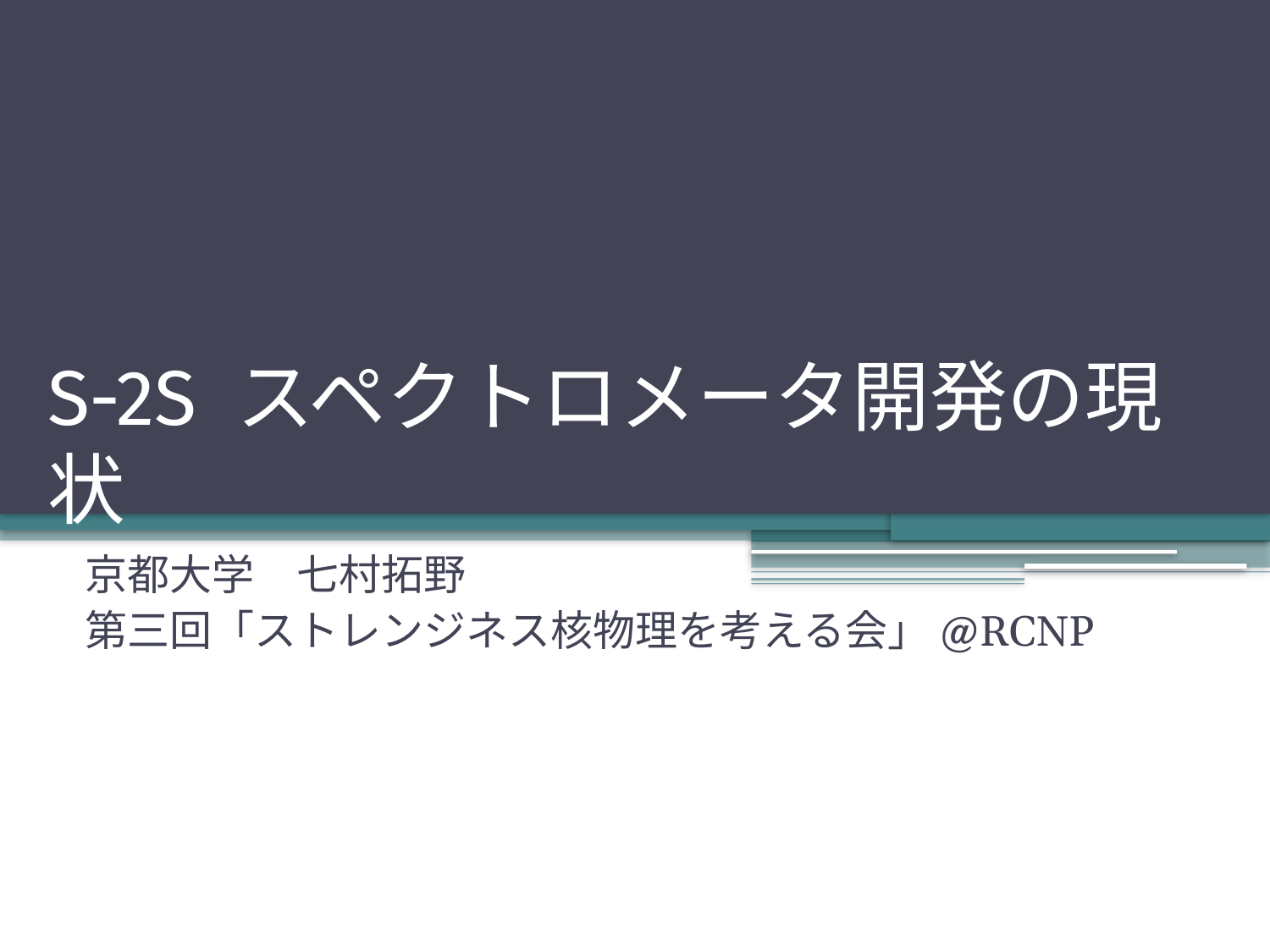

# S-2S スペクトロメータ開発の現状
京都大学　七村拓野
第三回「ストレンジネス核物理を考える会」@RCNP